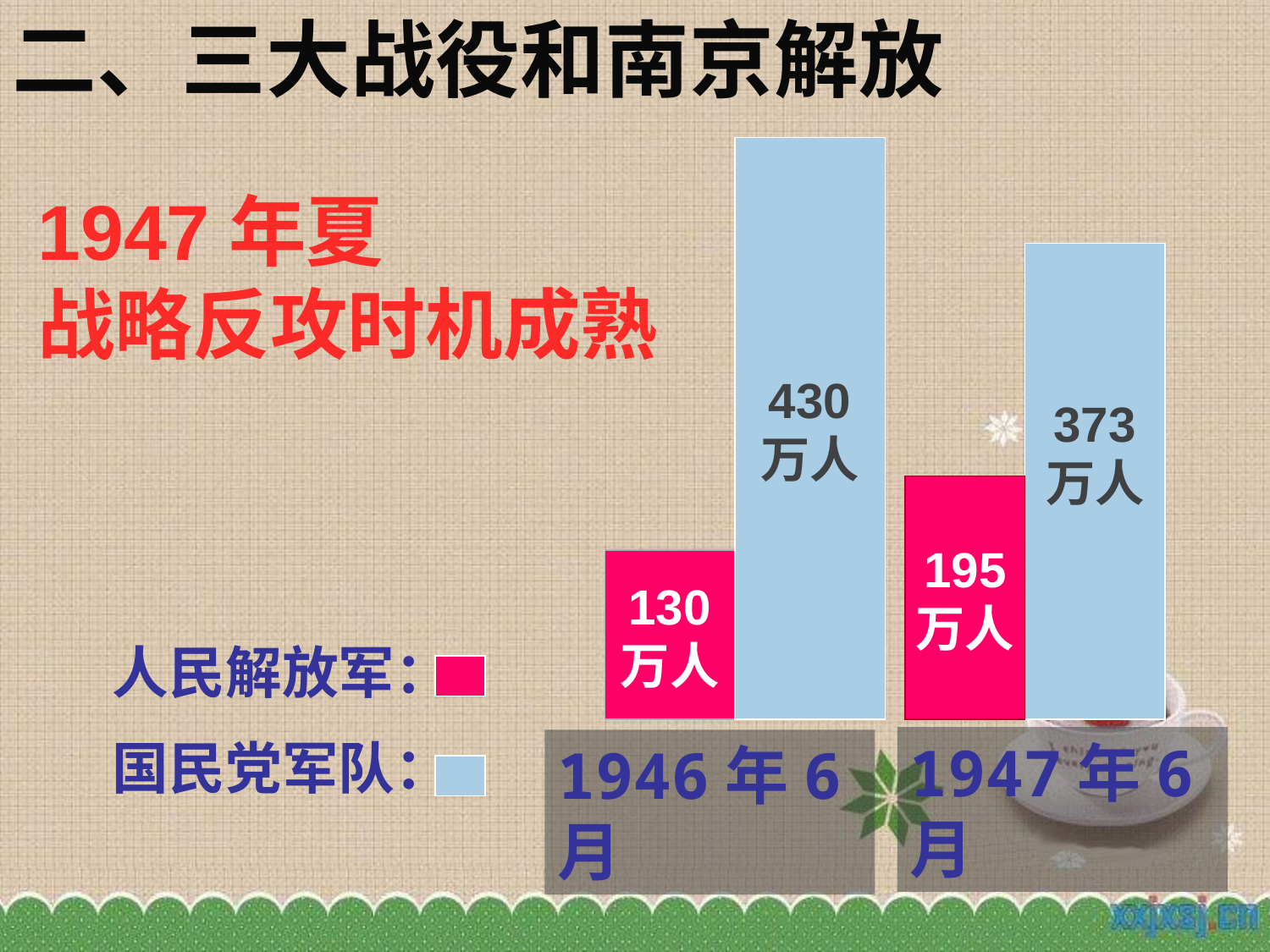

二、三大战役和南京解放
430
万人
1947年夏
战略反攻时机成熟
373
万人

195
万人
130
万人
人民解放军：

国民党军队：
1947年6月
1946年6月